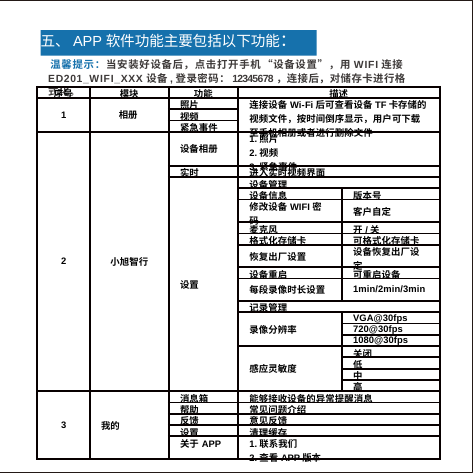

五、APP软件功能主要包括以下功能：
温馨提示：当安装好设备后，点击打开手机“设备设置”，用WIFI连接
ED201_WIFI_XXX设备,登录密码：12345678，连接后，对储存卡进⾏格式化。
| 序号 | 模块 | 功能 | 描述 |  |
| --- | --- | --- | --- | --- |
| 1 | 相册 | 照片 | 连接设备Wi-Fi后可查看设备TF卡存储的视频文件，按时间倒序显示，用户可下载至手机相册或者进行删除文件 |  |
|  |  | 视频 |  |  |
|  |  | 紧急事件 |  |  |
| 2 | 小旭智行 | 设备相册 | 1.照片 2.视频 3.紧急事件 |  |
|  |  | 实时 | 进入实时视频界面 |  |
|  |  | 设置 | 设备管理 |  |
|  |  |  | 设备信息 | 版本号 |
|  |  |  | 修改设备WIFI密码 | 客户自定 |
|  |  |  | 麦克风 | 开/关 |
|  |  |  | 格式化存储卡 | 可格式化存储卡 |
|  |  |  | 恢复出厂设置 | 设备恢复出厂设定 |
|  |  |  | 设备重启 | 可重启设备 |
|  |  |  | 每段录像时长设置 | 1min/2min/3min |
|  |  |  | 记录管理 |  |
|  |  |  | 录像分辨率 | VGA@30fps |
|  |  |  |  | 720@30fps |
|  |  |  |  | 1080@30fps |
|  |  |  | 感应灵敏度 | 关闭 |
|  |  |  |  | 低 |
|  |  |  |  | 中 |
|  |  |  |  | 高 |
| 3 | 我的 | 消息箱 | 能够接收设备的异常提醒消息 |  |
|  |  | 帮助 | 常见问题介绍 |  |
|  |  | 反馈 | 意见反馈 |  |
|  |  | 设置 | 清理缓存 |  |
|  |  | 关于APP | 1.联系我们 2.查看APP版本 |  |